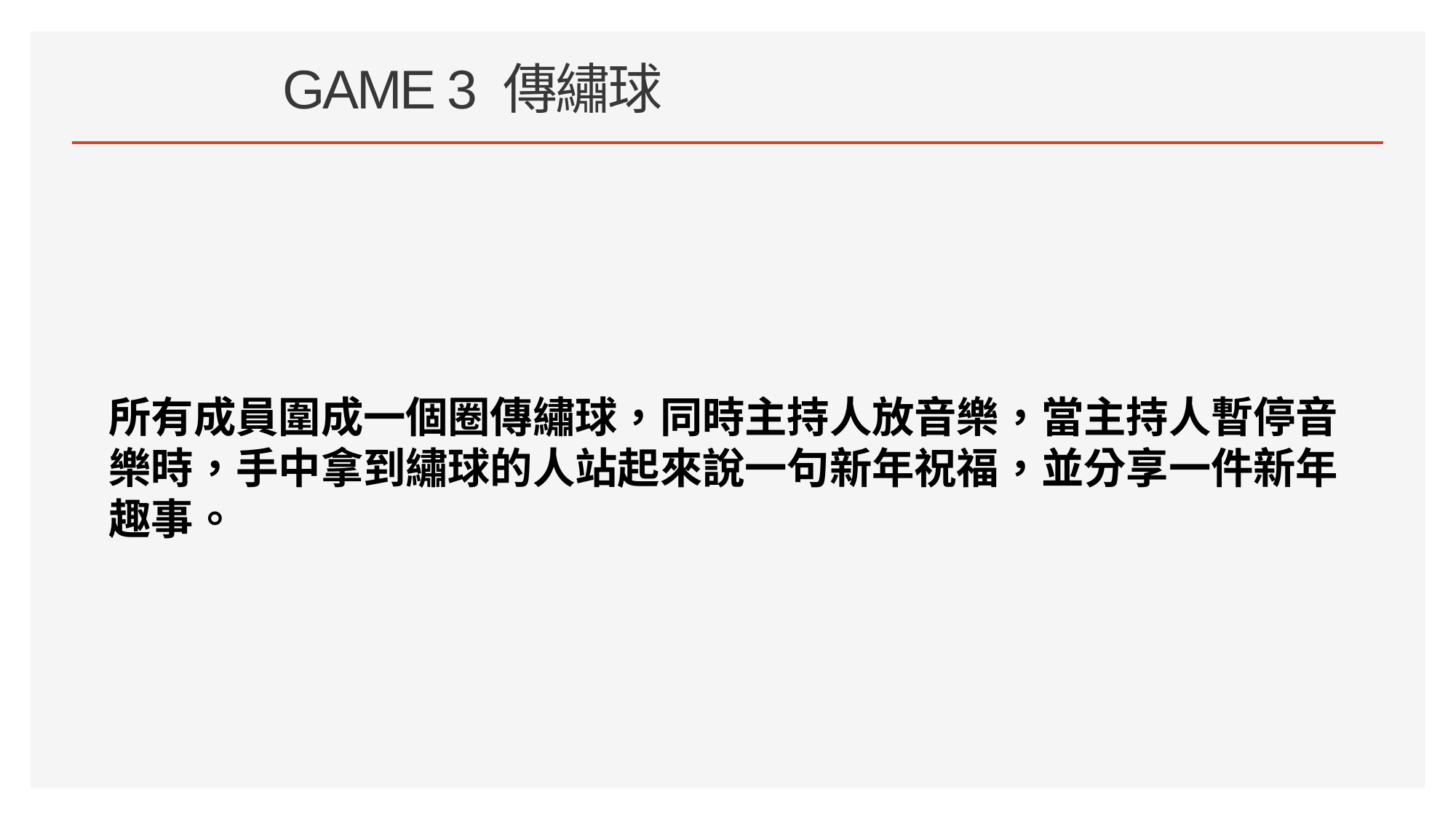

# GAME 3 傳繡球
所有成員圍成一個圈傳繡球，同時主持人放音樂，當主持人暫停音樂時，手中拿到繡球的人站起來說一句新年祝福，並分享一件新年趣事。